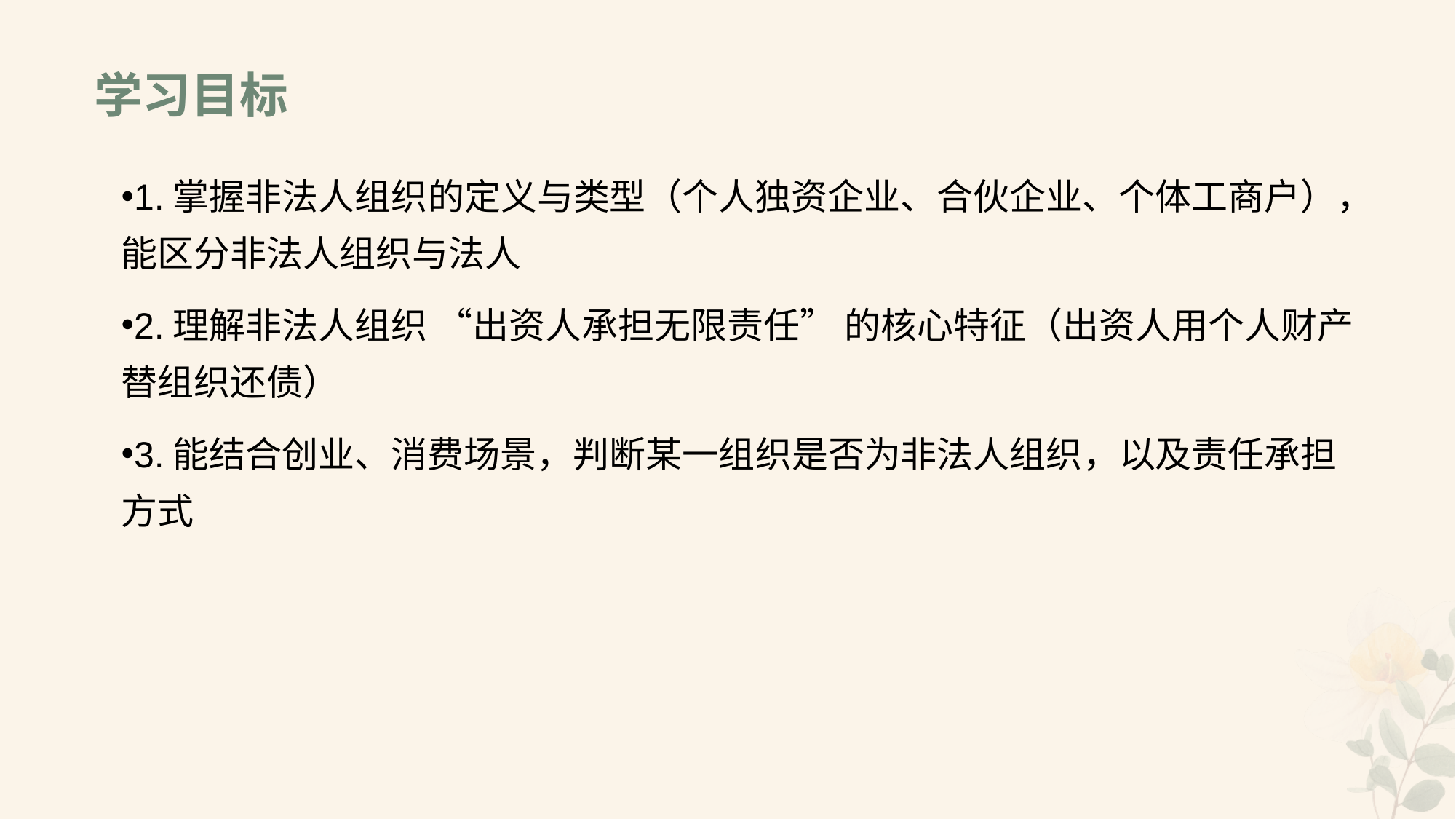

# 学习目标
1.掌握非法人组织的定义与类型（个人独资企业、合伙企业、个体工商户），能区分非法人组织与法人
2.理解非法人组织 “出资人承担无限责任” 的核心特征（出资人用个人财产替组织还债）
3.能结合创业、消费场景，判断某一组织是否为非法人组织，以及责任承担方式